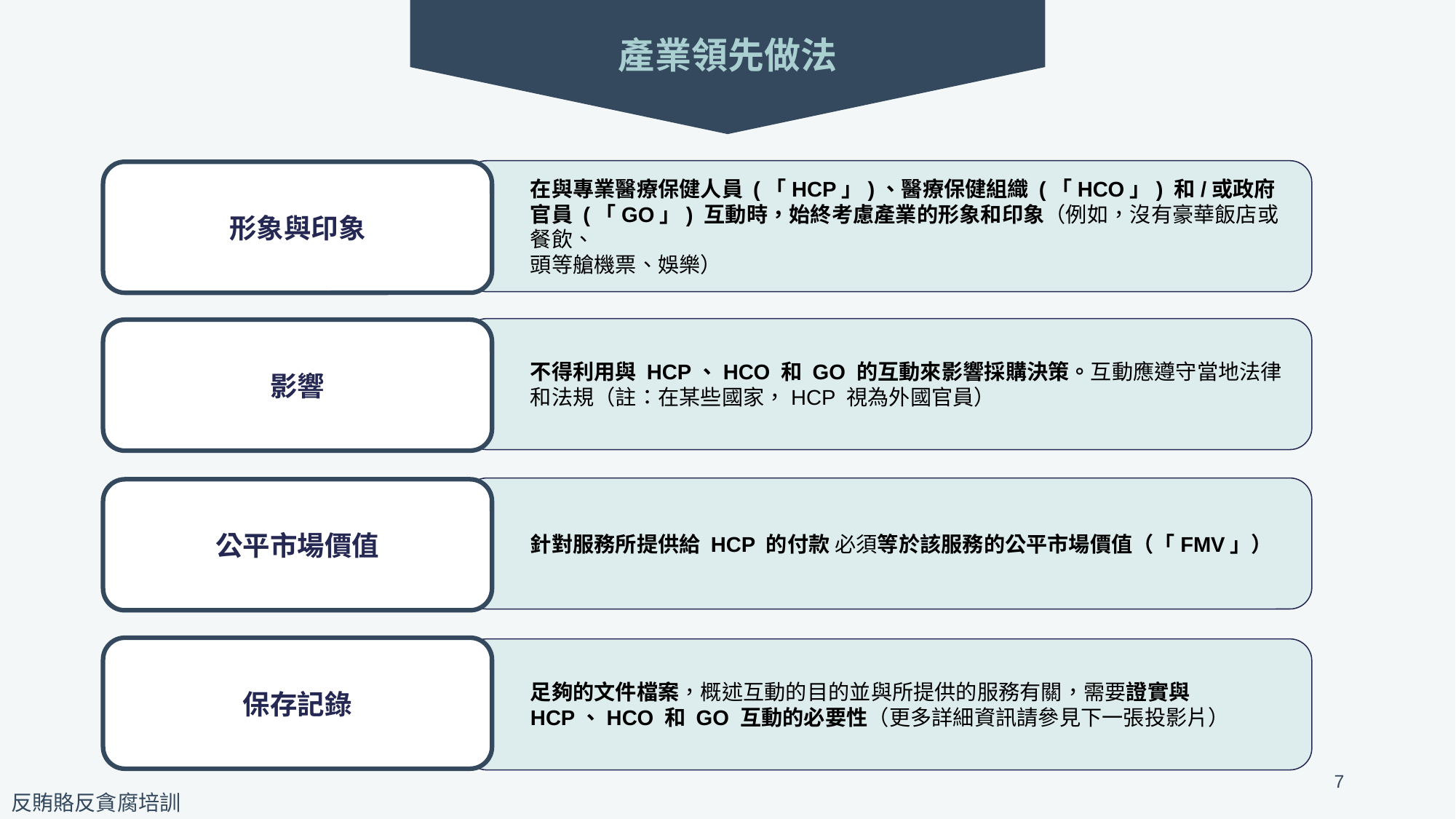

產業領先做法
在與專業醫療保健人員 (「HCP」)、醫療保健組織 (「HCO」) 和/或政府官員 (「GO」) 互動時，始終考慮產業的形象和印象（例如，沒有豪華飯店或餐飲、
頭等艙機票、娛樂）
形象與印象
不得利用與 HCP、HCO 和 GO 的互動來影響採購決策。互動應遵守當地法律和法規（註：在某些國家，HCP 視為外國官員）
影響
針對服務所提供給 HCP 的付款 必須等於該服務的公平市場價值（「FMV」）
公平市場價值
保存記錄
足夠的文件檔案，概述互動的目的並與所提供的服務有關，需要證實與 HCP、HCO 和 GO 互動的必要性（更多詳細資訊請參見下一張投影片）
7